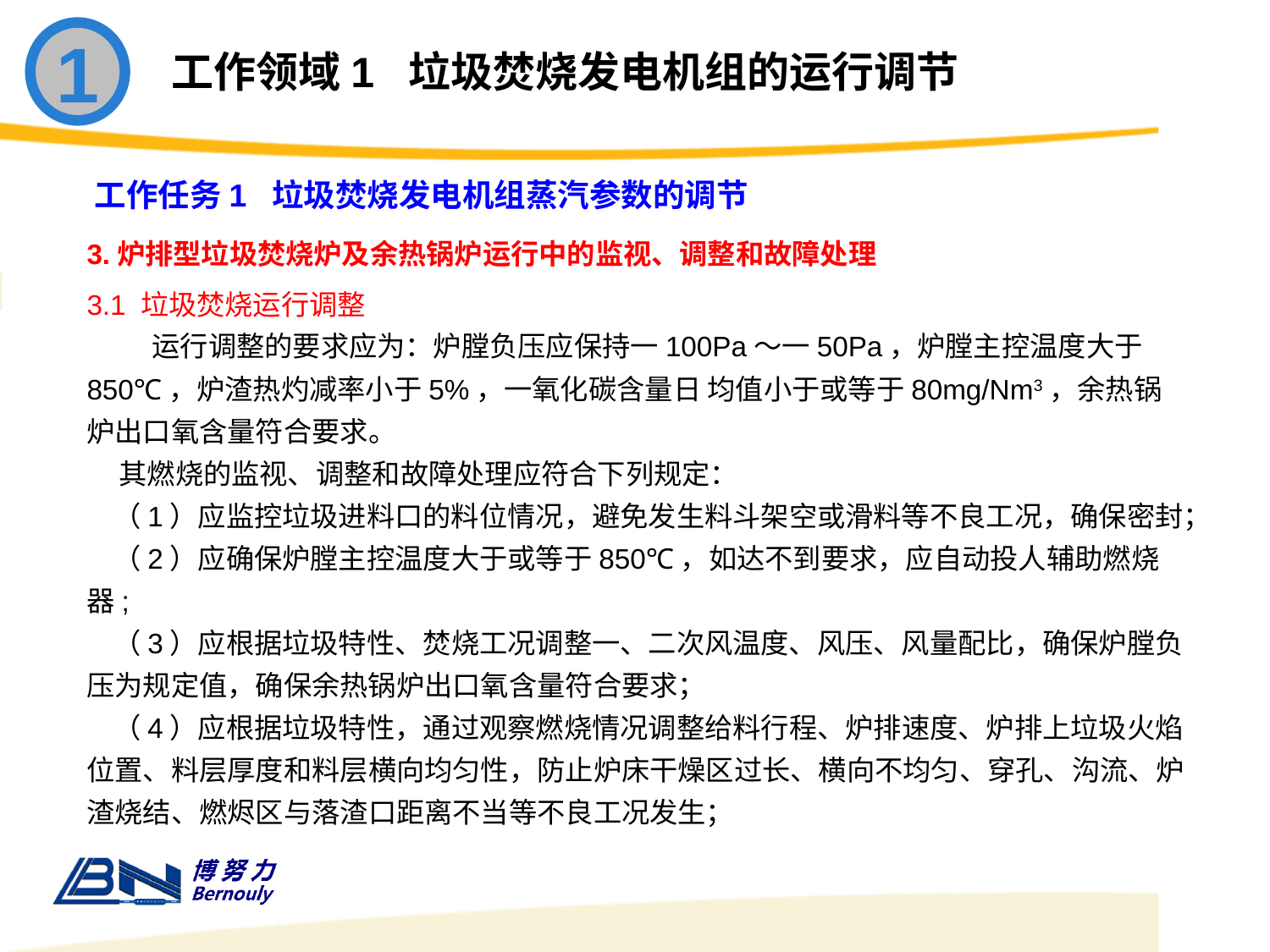

1
工作领域1  垃圾焚烧发电机组的运行调节
工作任务1  垃圾焚烧发电机组蒸汽参数的调节
3.炉排型垃圾焚烧炉及余热锅炉运行中的监视、调整和故障处理
3.1 垃圾焚烧运行调整
        运行调整的要求应为：炉膛负压应保持一100Pa～一50Pa，炉膛主控温度大于850℃，炉渣热灼减率小于5%，一氧化碳含量日 均值小于或等于80mg/Nm3，余热锅炉出口氧含量符合要求。
    其燃烧的监视、调整和故障处理应符合下列规定：
   （1）应监控垃圾进料口的料位情况，避免发生料斗架空或滑料等不良工况，确保密封；
   （2）应确保炉膛主控温度大于或等于850℃，如达不到要求，应自动投人辅助燃烧器;
   （3）应根据垃圾特性、焚烧工况调整一、二次风温度、风压、风量配比，确保炉膛负压为规定值，确保余热锅炉出口氧含量符合要求；
   （4）应根据垃圾特性，通过观察燃烧情况调整给料行程、炉排速度、炉排上垃圾火焰位置、料层厚度和料层横向均匀性，防止炉床干燥区过长、横向不均匀、穿孔、沟流、炉渣烧结、燃烬区与落渣口距离不当等不良工况发生；